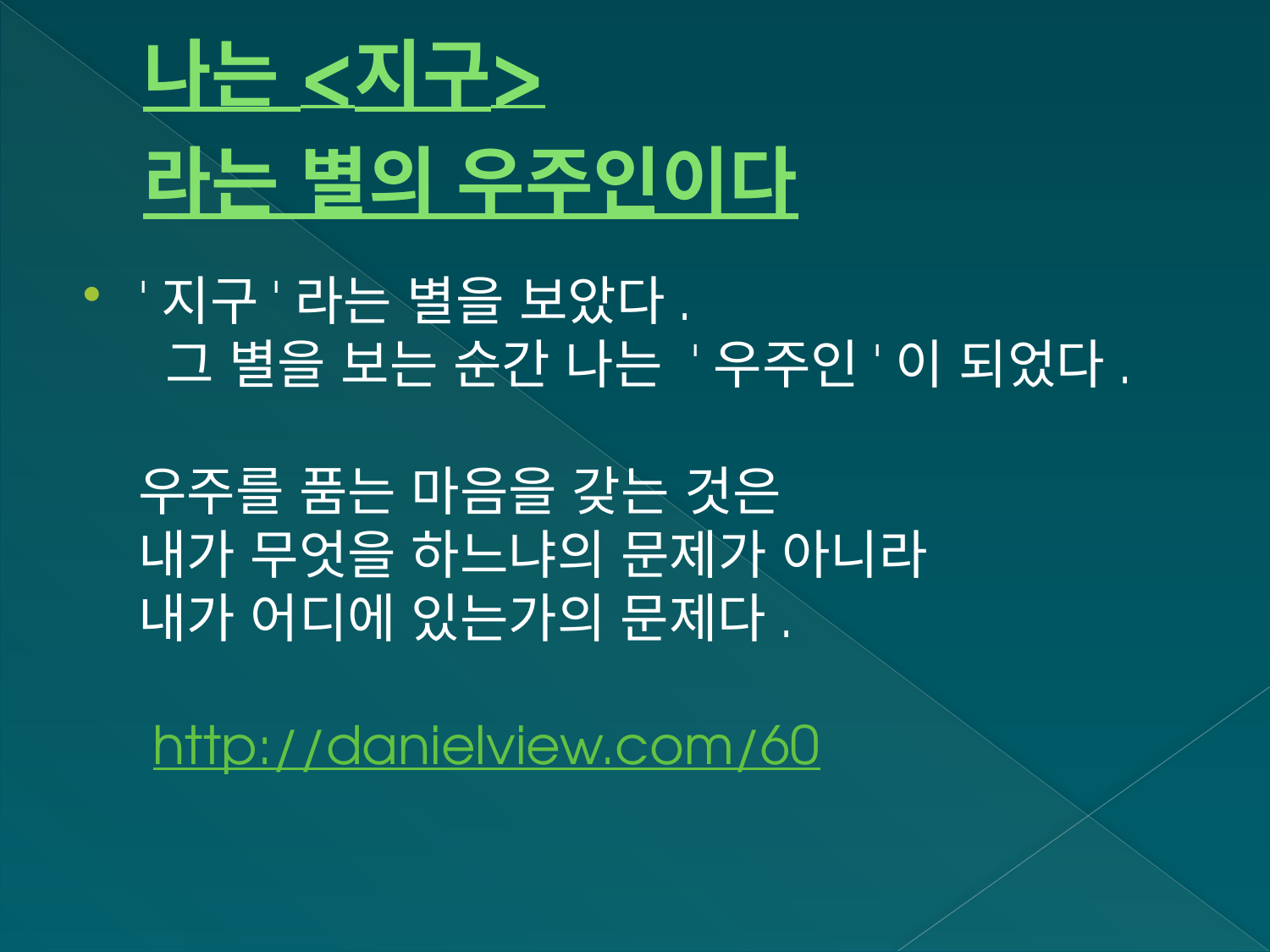

# 나는 <지구>라는 별의 우주인이다
'지구'라는 별을 보았다.
 그 별을 보는 순간 나는 '우주인'이 되었다.
 
우주를 품는 마음을 갖는 것은
내가 무엇을 하느냐의 문제가 아니라
내가 어디에 있는가의 문제다.
 http://danielview.com/60